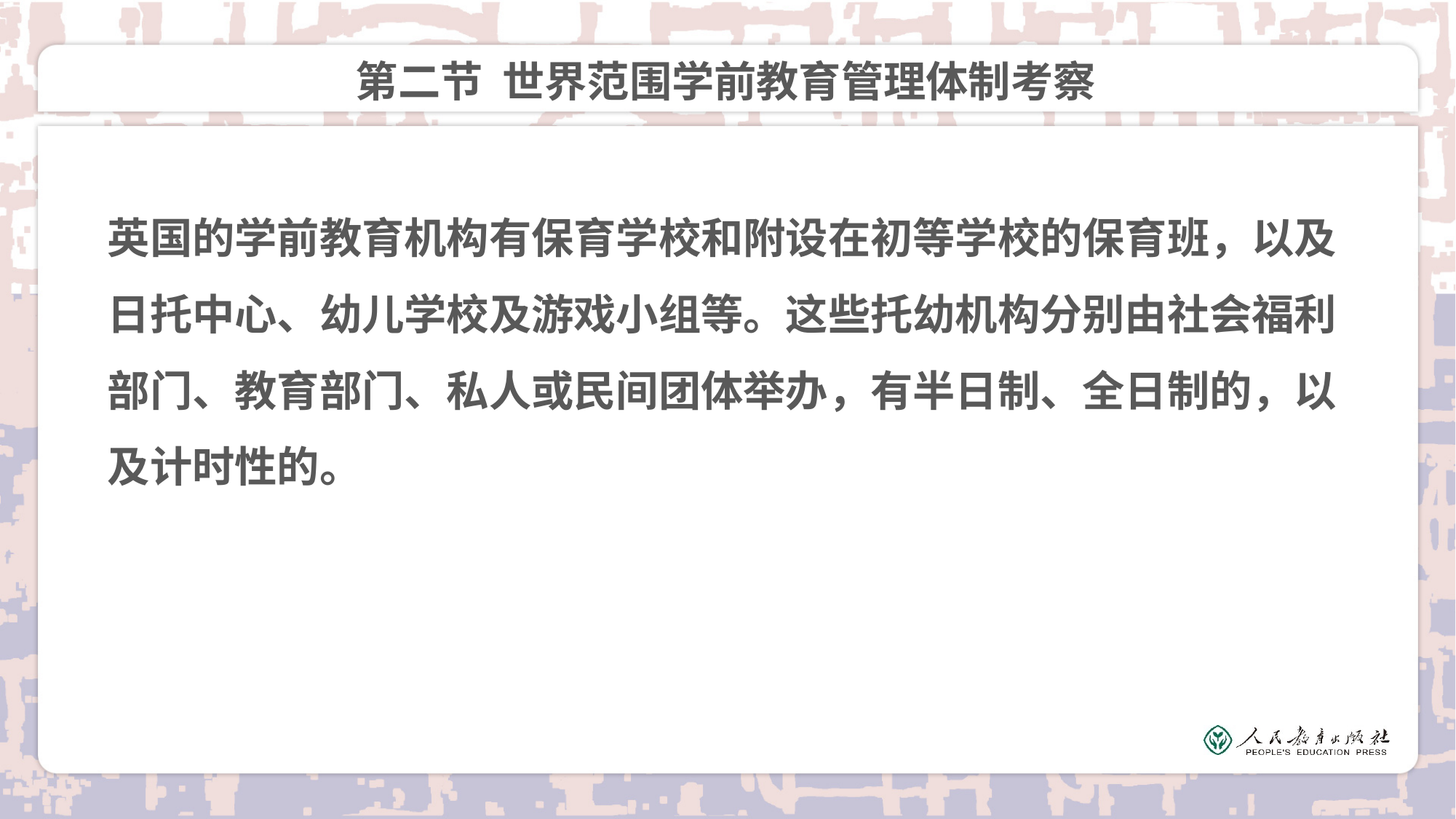

# 第二节  世界范围学前教育管理体制考察
英国的学前教育机构有保育学校和附设在初等学校的保育班，以及日托中心、幼儿学校及游戏小组等。这些托幼机构分别由社会福利部门、教育部门、私人或民间团体举办，有半日制、全日制的，以及计时性的。